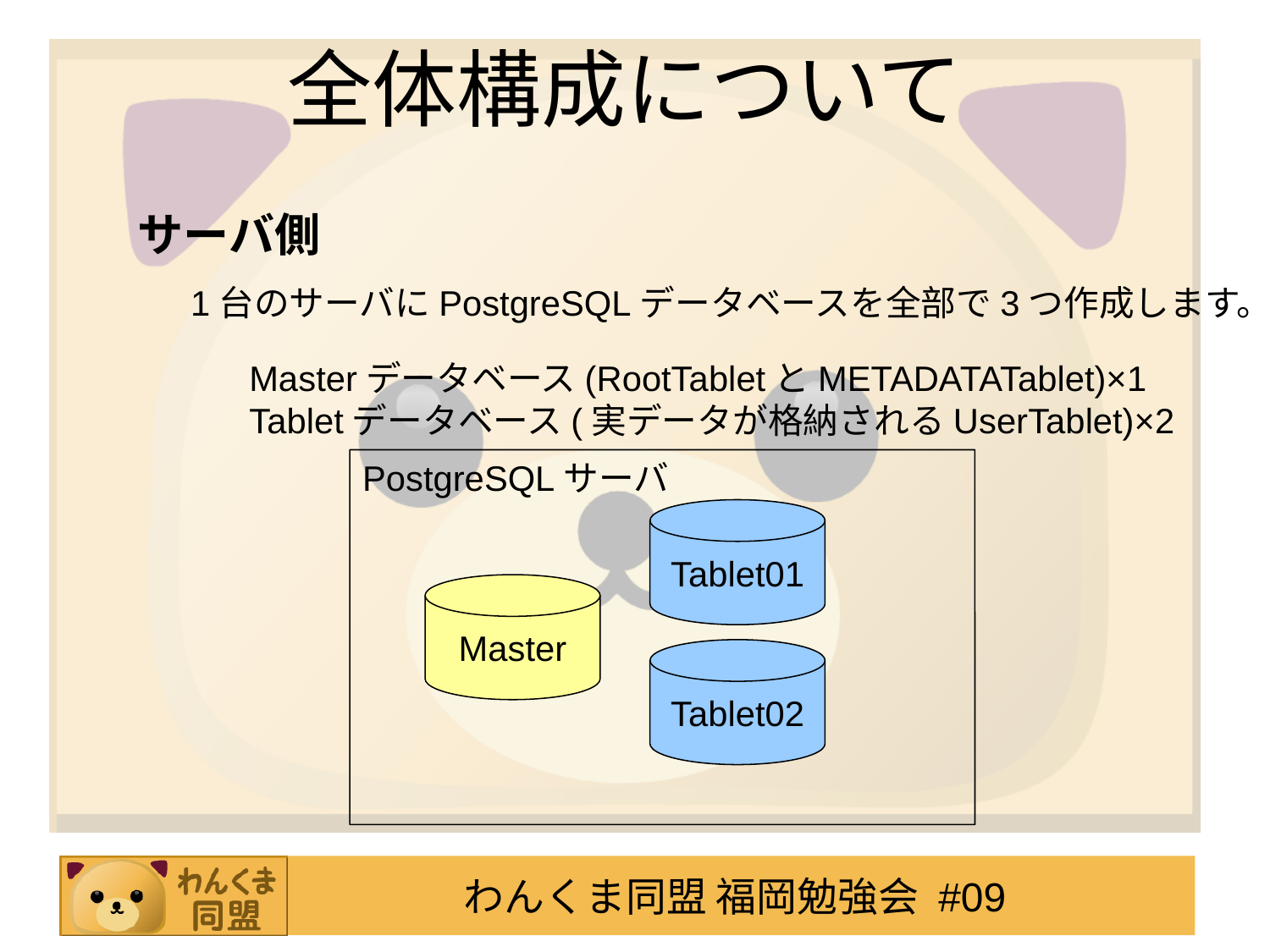

# 全体構成について
サーバ側
1台のサーバにPostgreSQLデータベースを全部で3つ作成します。
Masterデータベース(RootTabletとMETADATATablet)×1
Tabletデータベース(実データが格納されるUserTablet)×2
PostgreSQLサーバ
Tablet01
Master
Tablet02